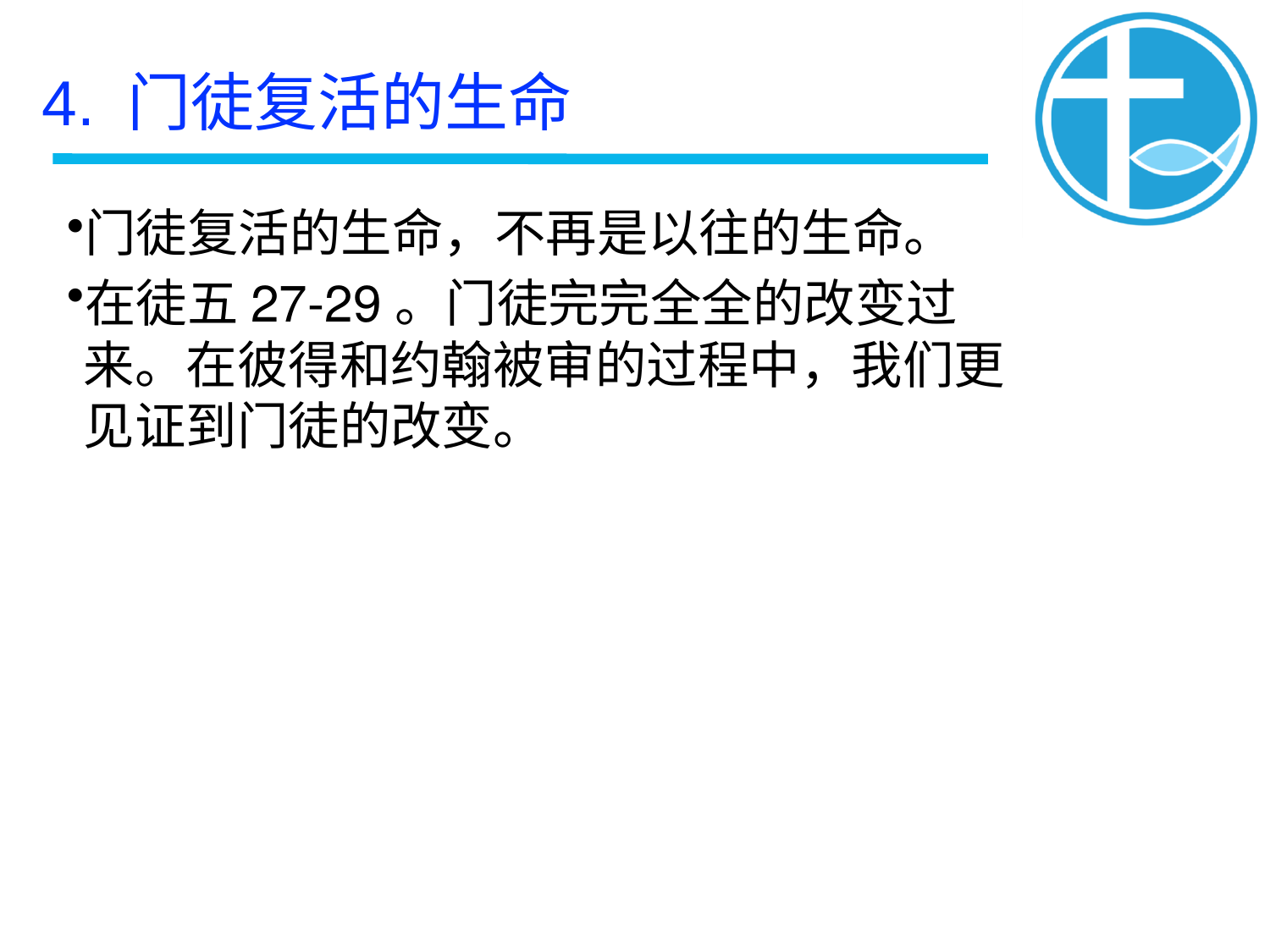

4. 门徒复活的生命
门徒复活的生命，不再是以往的生命。
在徒五27-29。门徒完完全全的改变过来。在彼得和约翰被审的过程中，我们更见证到门徒的改变。